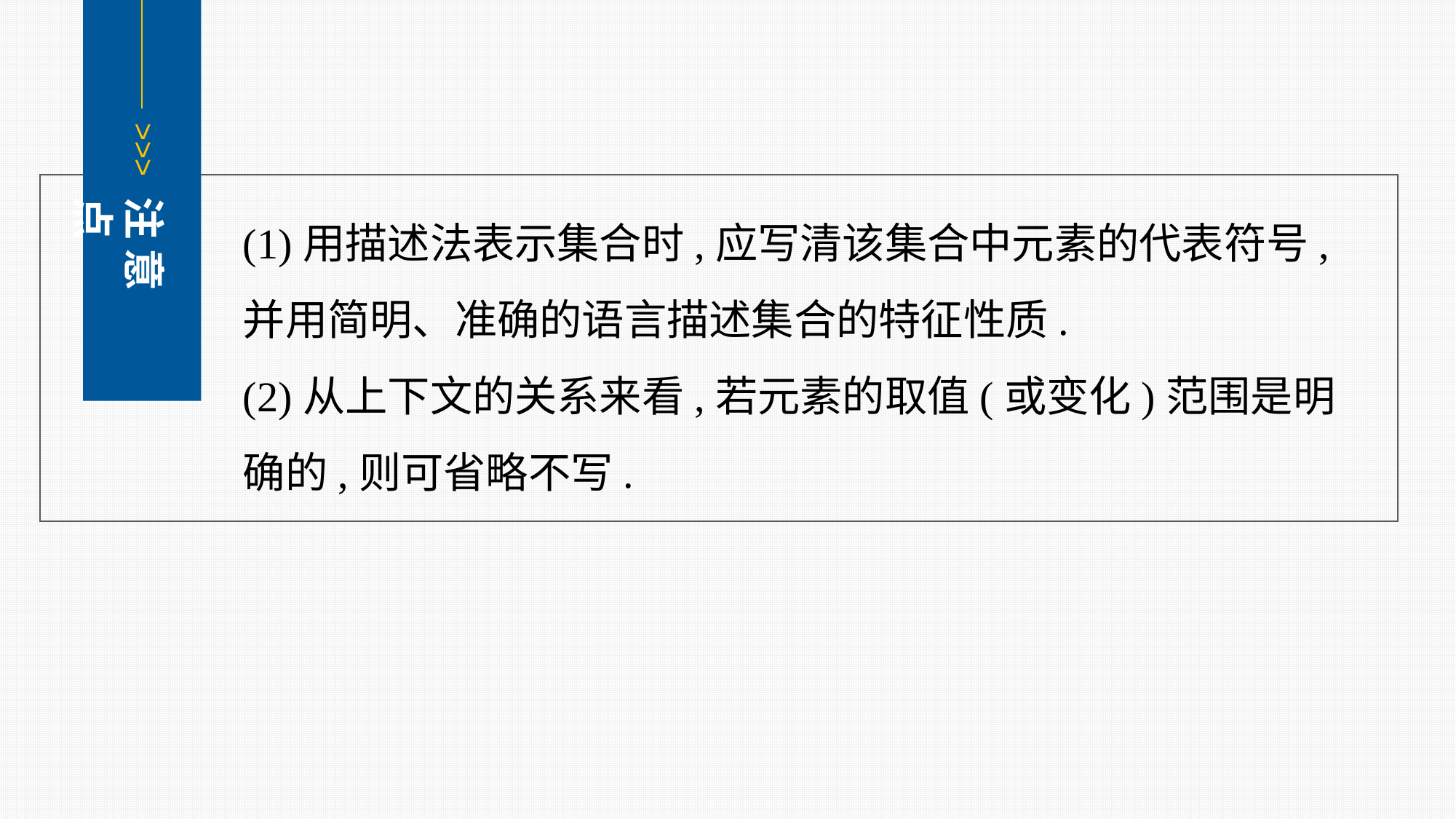

<<<
注 意 点

(1)用描述法表示集合时,应写清该集合中元素的代表符号,并用简明、准确的语言描述集合的特征性质.
(2)从上下文的关系来看,若元素的取值(或变化)范围是明确的,则可省略不写.